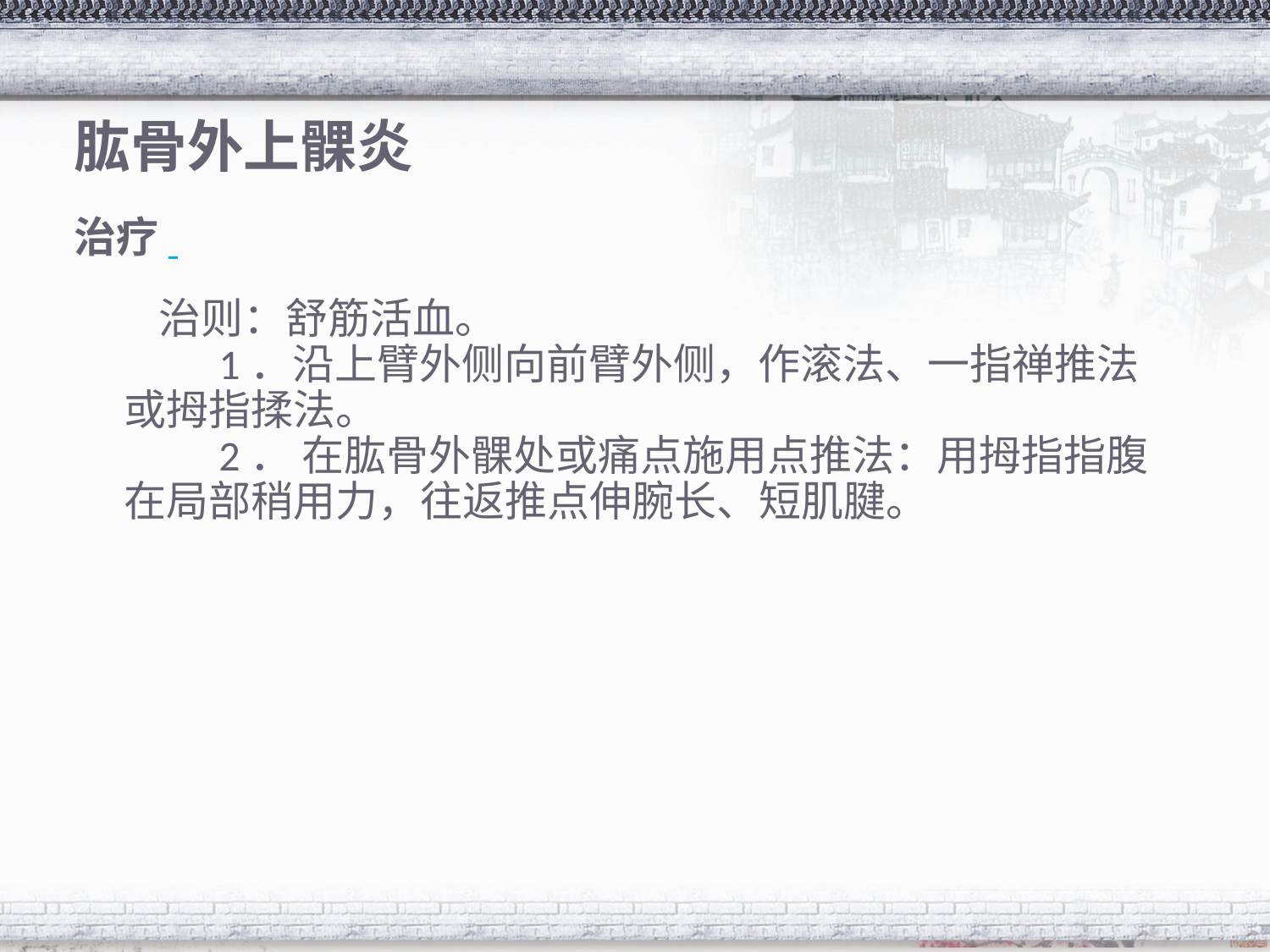

# 肱骨外上髁炎
治疗
　　治则：舒筋活血。
　　1．沿上臂外侧向前臂外侧，作滚法、一指禅推法或拇指揉法。
　　2． 在肱骨外髁处或痛点施用点推法：用拇指指腹在局部稍用力，往返推点伸腕长、短肌腱。